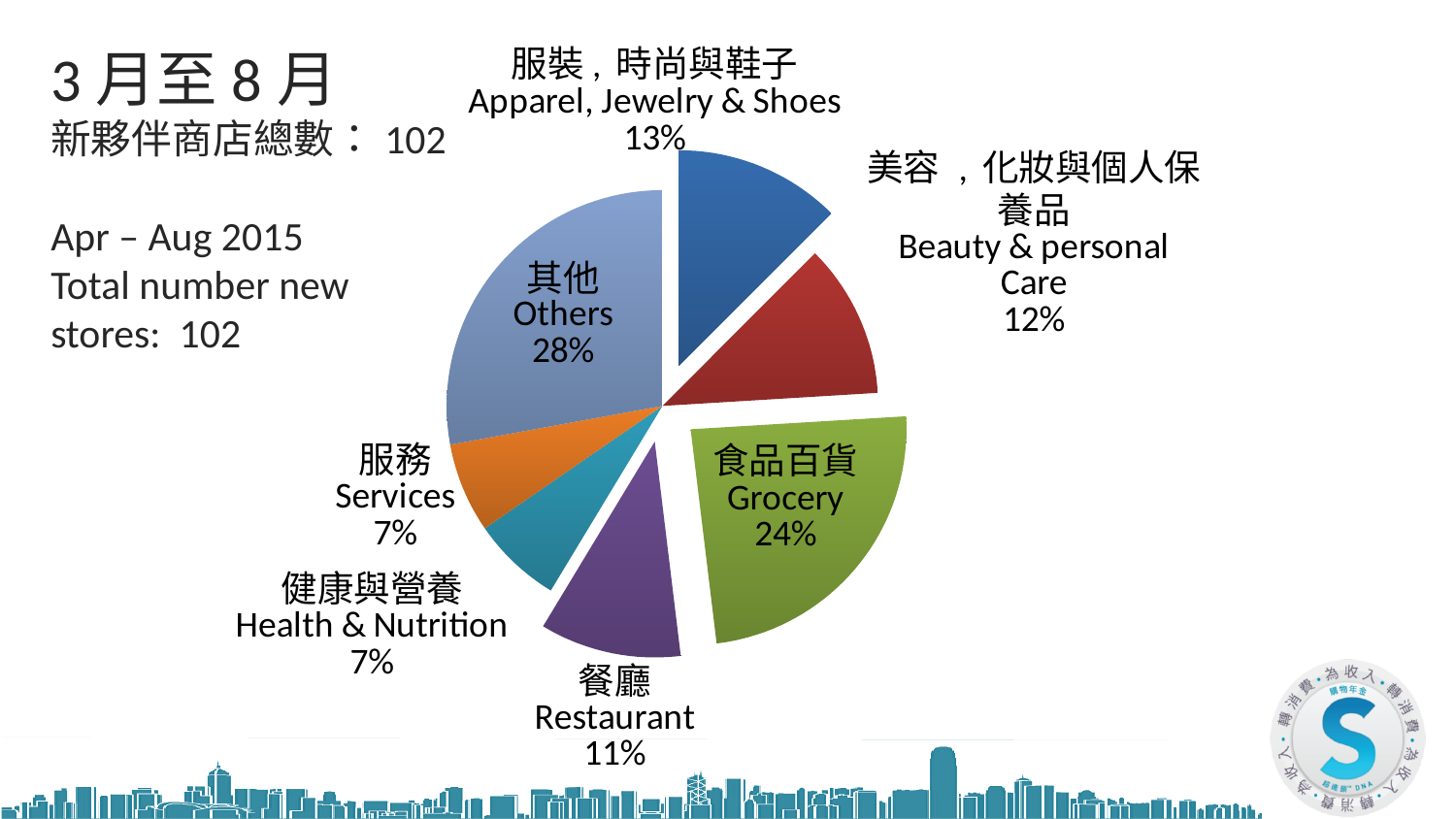

### Chart

| Category |  |
|---|---|
| 服裝, 時尚與鞋子
Apparel, Jewelry & Shoes | 13.0 |
| 美容 , 化妝與個人保養品
Beauty & personal Care | 12.0 |
| 食品百貨
Grocery | 25.0 |
| 餐廳
Restaurant | 11.0 |
| 健康與營養
Health & Nutrition | 7.0 |
| 服務
Services | 7.0 |
| 其他
Others | 29.0 |
# 3月至8月
新夥伴商店總數：102
Apr – Aug 2015
Total number new stores:  102